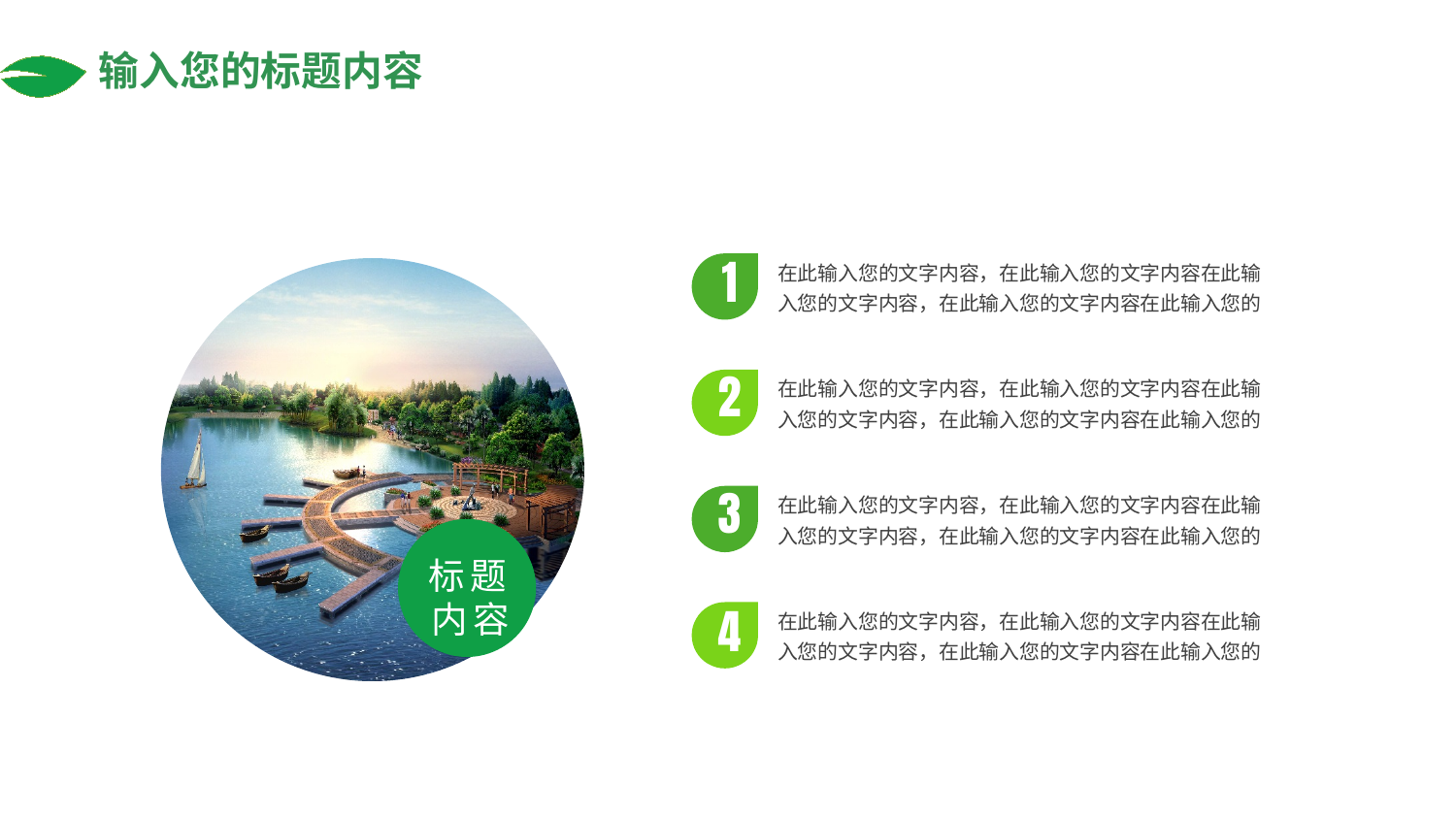

输入您的标题内容

1
在此输入您的文字内容，在此输入您的文字内容在此输入您的文字内容，在此输入您的文字内容在此输入您的

2
在此输入您的文字内容，在此输入您的文字内容在此输入您的文字内容，在此输入您的文字内容在此输入您的

3
在此输入您的文字内容，在此输入您的文字内容在此输入您的文字内容，在此输入您的文字内容在此输入您的

标题内容
4
在此输入您的文字内容，在此输入您的文字内容在此输入您的文字内容，在此输入您的文字内容在此输入您的